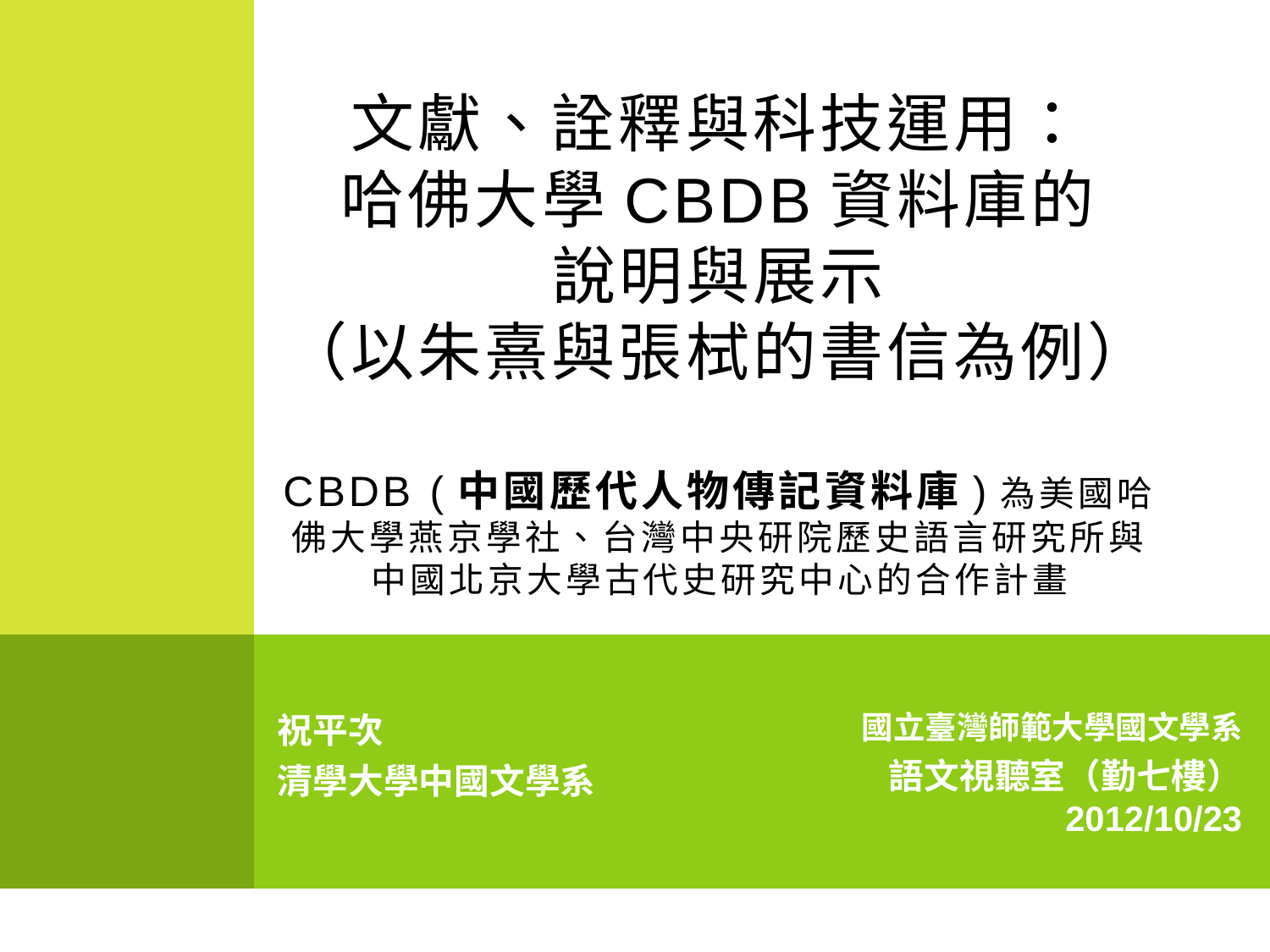

# 文獻、詮釋與科技運用： 哈佛大學CBDB資料庫的 說明與展示 （以朱熹與張栻的書信為例） CBDB (中國歷代人物傳記資料庫)為美國哈佛大學燕京學社、台灣中央研院歷史語言研究所與中國北京大學古代史研究中心的合作計畫

| 祝平次 清學大學中國文學系 | 國立臺灣師範大學國文學系 語文視聽室（勤七樓） 2012/10/23 |
| --- | --- |